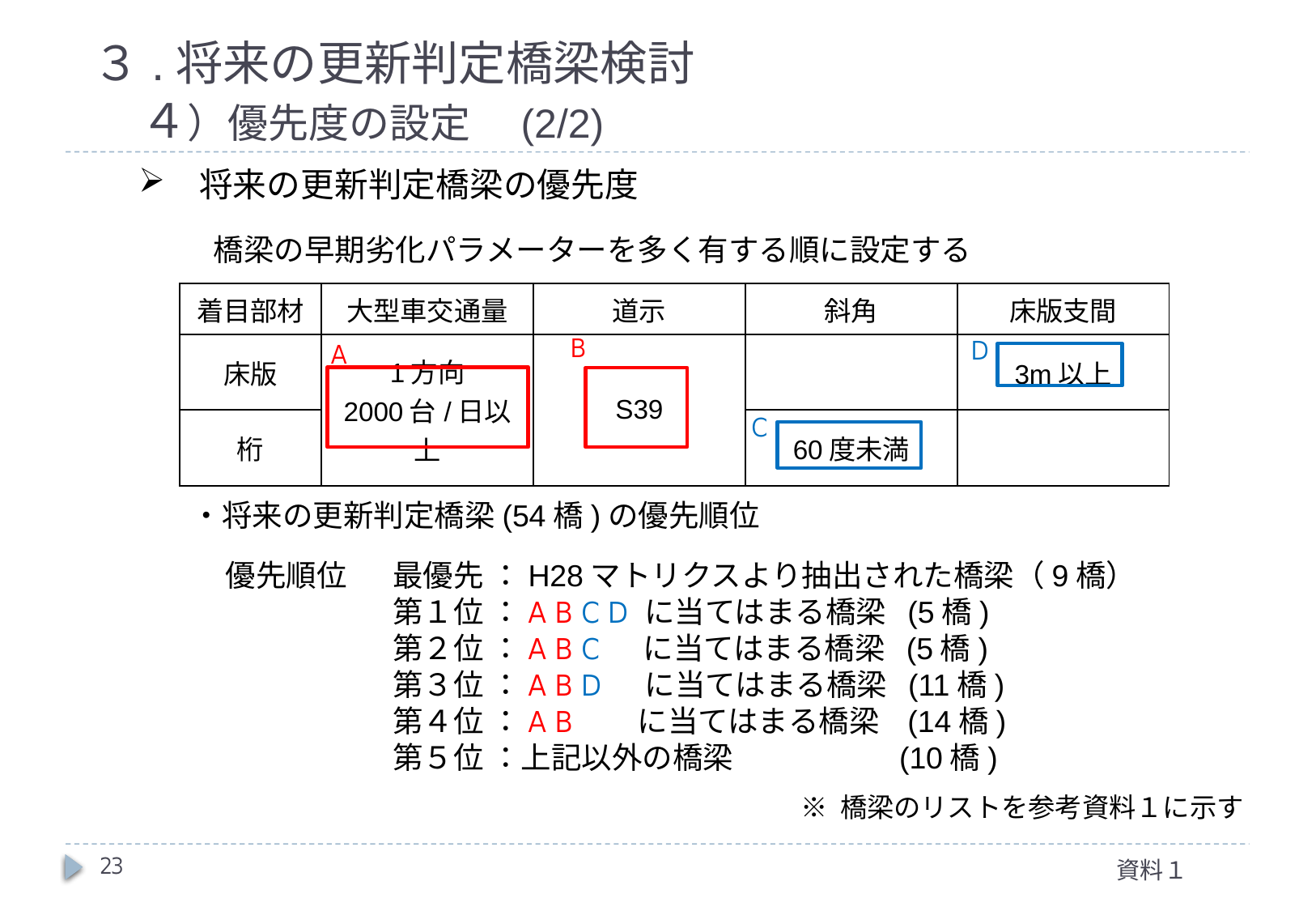

３.将来の更新判定橋梁検討
　４）優先度の設定　(2/2)
将来の更新判定橋梁の優先度

橋梁の早期劣化パラメーターを多く有する順に設定する
| 着目部材 | 大型車交通量 | 道示 | 斜角 | 床版支間 |
| --- | --- | --- | --- | --- |
| 床版 | 1方向 2000台/日以上 | S39 |  | 3m以上 |
| 桁 |  |  | 60度未満 |  |
B
D
A

C

・将来の更新判定橋梁(54橋)の優先順位
優先順位
最優先 ：H28マトリクスより抽出された橋梁（9橋）
第１位 ：A B C D に当てはまる橋梁  (5橋)
第２位 ：A B C    に当てはまる橋梁  (5橋)
第３位 ：A B D    に当てはまる橋梁  (11橋)
第４位 ：A B　    に当てはまる橋梁   (14橋)
第５位 ：上記以外の橋梁　　　　　 (10橋)
※ 橋梁のリストを参考資料１に示す
23
資料１